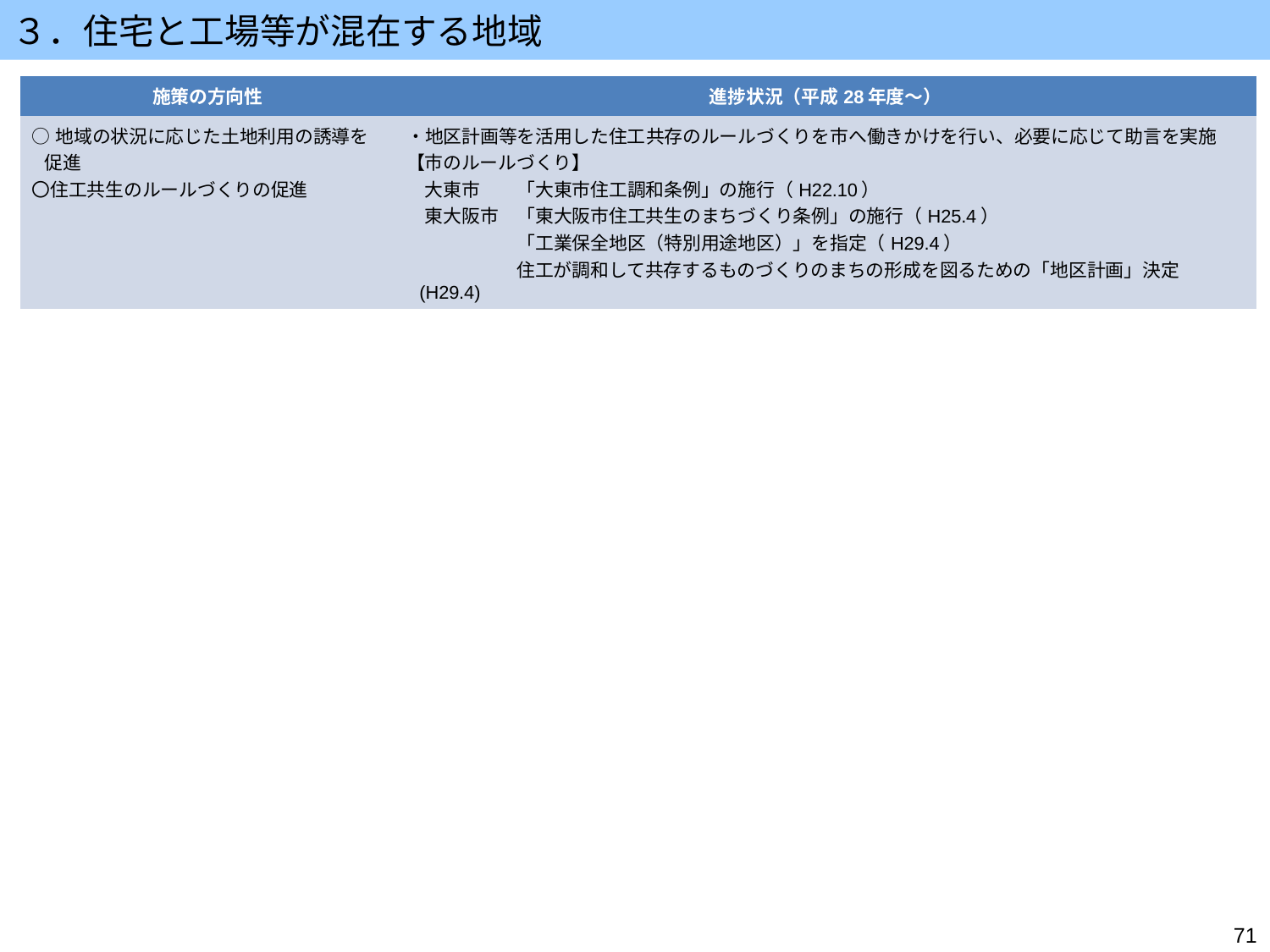

３．住宅と工場等が混在する地域
| 施策の方向性 | 進捗状況（平成28年度～） |
| --- | --- |
| ○地域の状況に応じた土地利用の誘導を促進 〇住工共生のルールづくりの促進 | ・地区計画等を活用した住工共存のルールづくりを市へ働きかけを行い、必要に応じて助言を実施 【市のルールづくり】 　大東市　　「大東市住工調和条例」の施行（H22.10） 　東大阪市　「東大阪市住工共生のまちづくり条例」の施行（H25.4） 　　　　　　「工業保全地区（特別用途地区）」を指定（H29.4） 　　　　　　住工が調和して共存するものづくりのまちの形成を図るための「地区計画」決定(H29.4) |
71